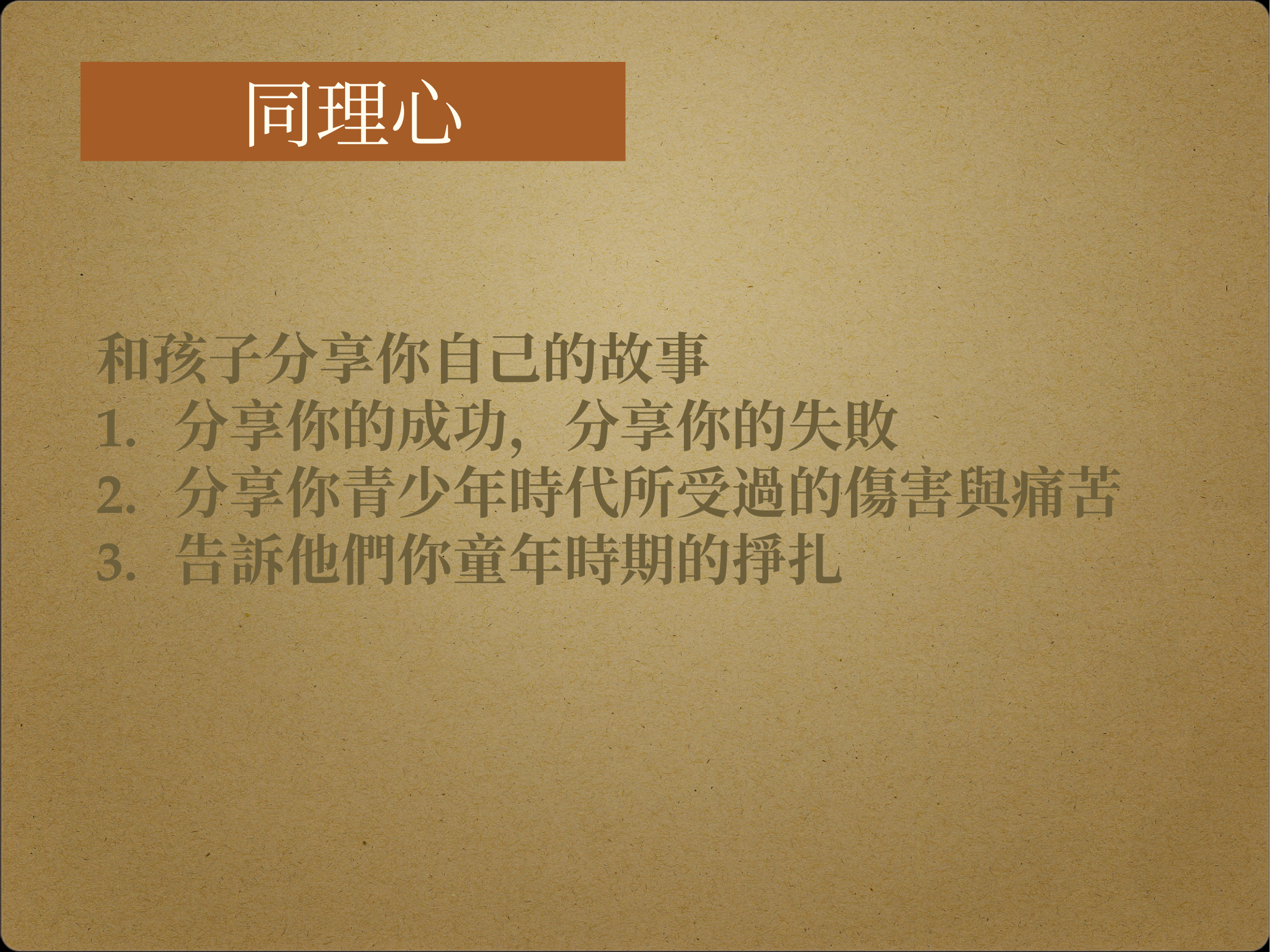

同理心
和孩子分享你自己的故事
分享你的成功，分享你的失敗
分享你青少年時代所受過的傷害與痛苦
告訴他們你童年時期的掙扎